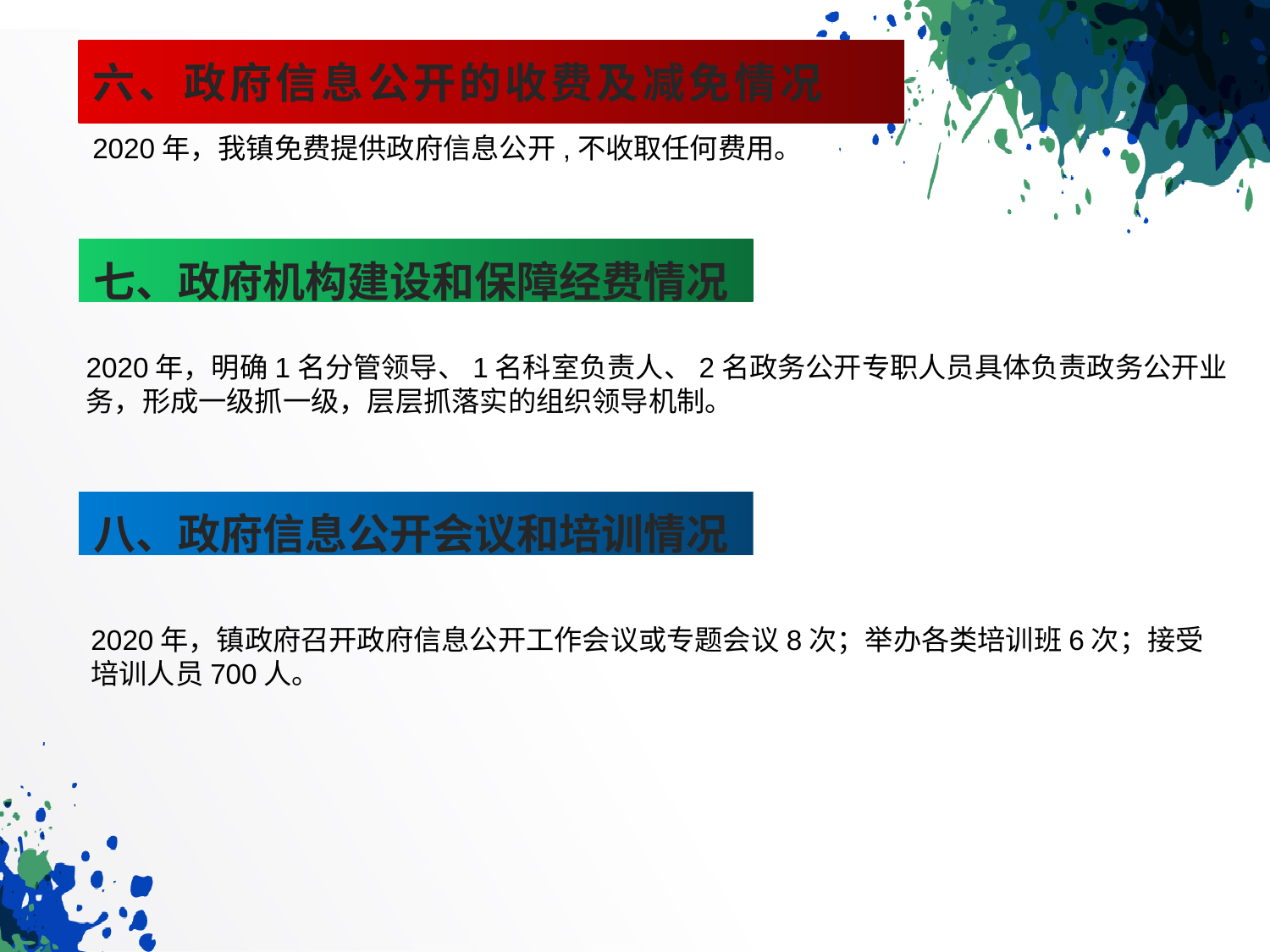

# 六、政府信息公开的收费及减免情况
2020年，我镇免费提供政府信息公开,不收取任何费用。
七、政府机构建设和保障经费情况
2020年，明确1名分管领导、1名科室负责人、2名政务公开专职人员具体负责政务公开业务，形成一级抓一级，层层抓落实的组织领导机制。
八、政府信息公开会议和培训情况
2020年，镇政府召开政府信息公开工作会议或专题会议8次；举办各类培训班6次；接受培训人员700人。